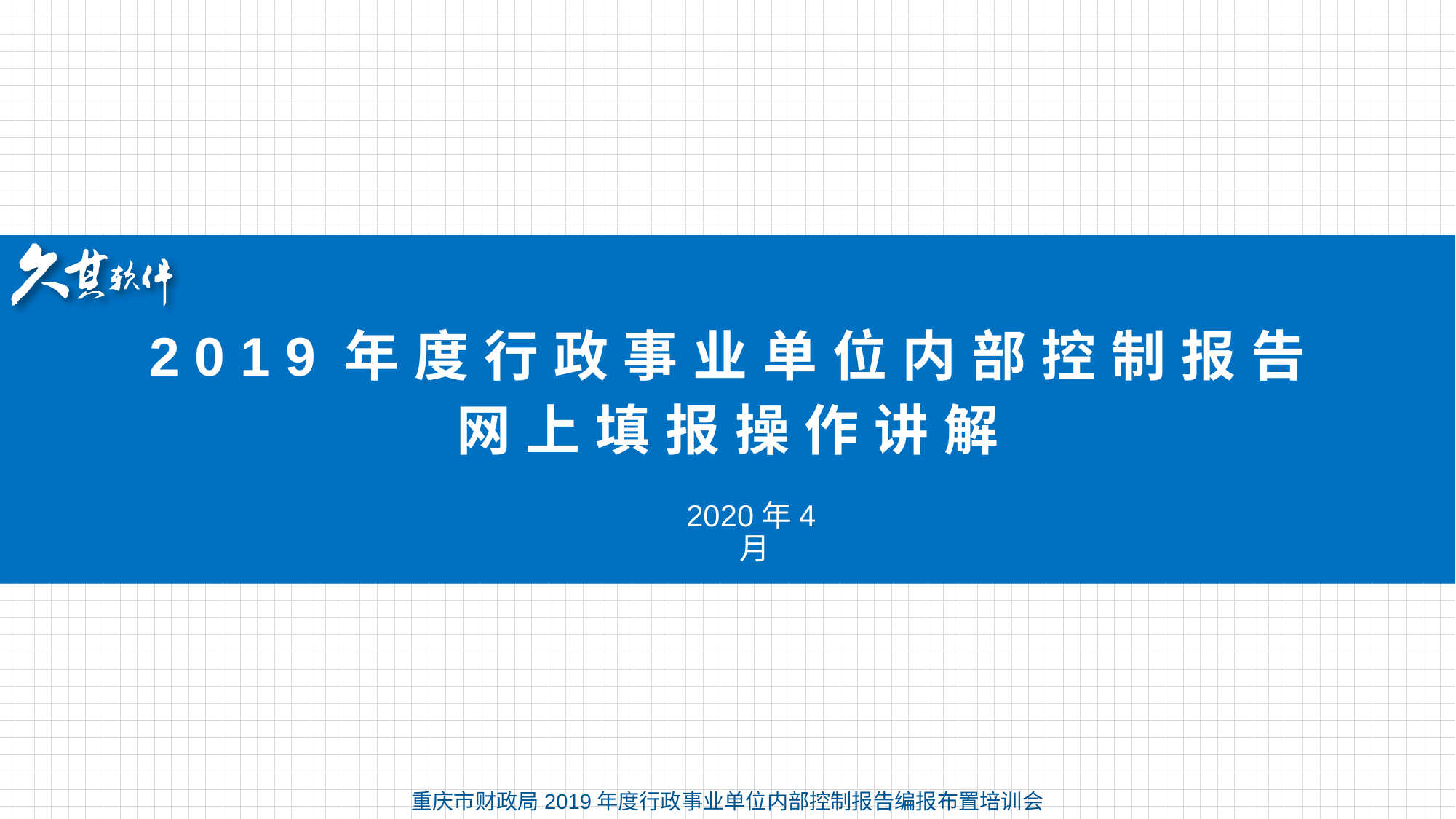

2019年度行政事业单位内部控制报告
网上填报操作讲解
2020年4月
重庆市财政局2019年度行政事业单位内部控制报告编报布置培训会